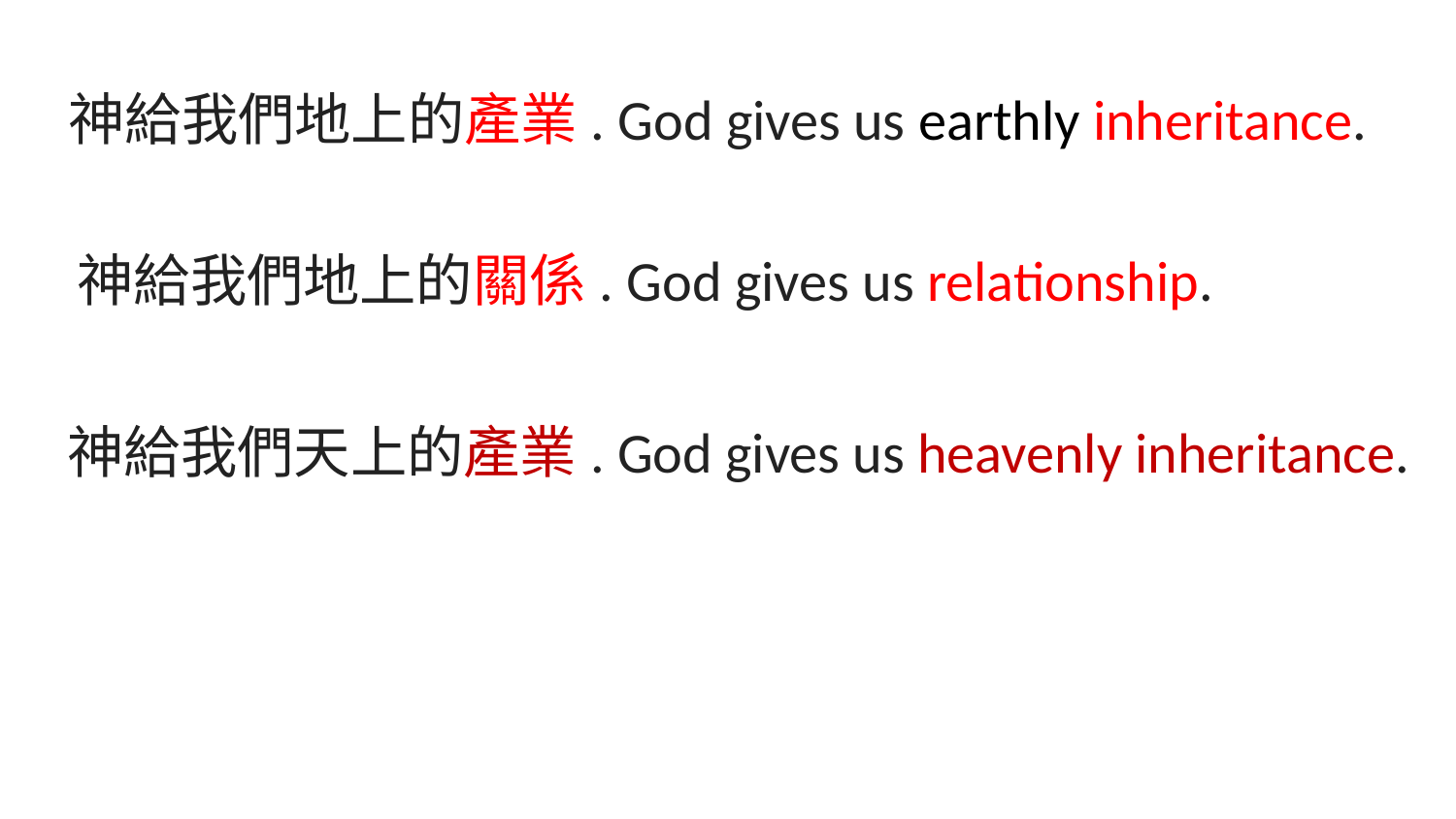

神給我們地上的產業. God gives us earthly inheritance.
神給我們地上的關係. God gives us relationship.
神給我們天上的產業. God gives us heavenly inheritance.